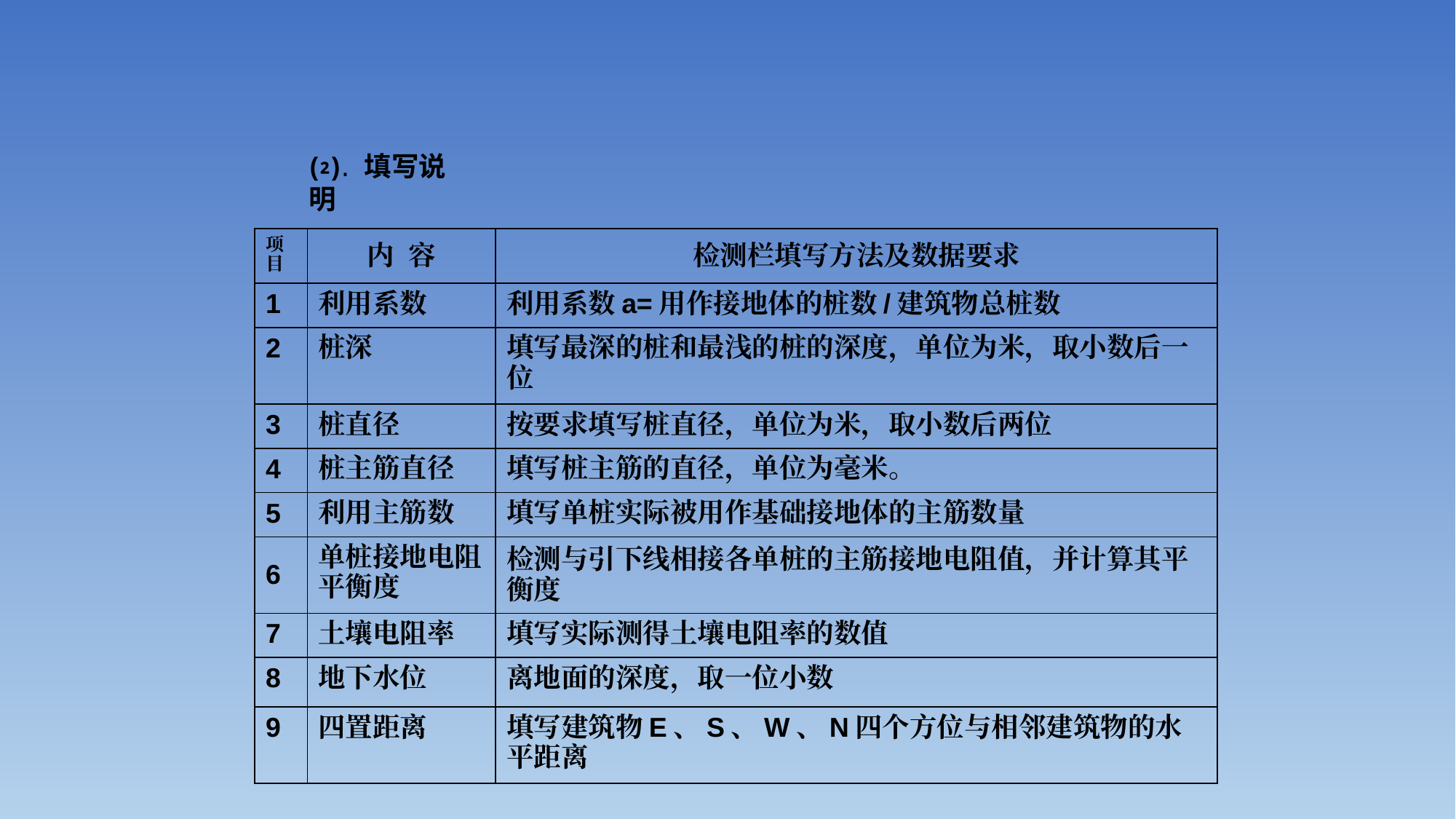

#
⑵. 填写说明
| 项 目 | 内 容 | 检测栏填写方法及数据要求 |
| --- | --- | --- |
| 1 | 利用系数 | 利用系数a=用作接地体的桩数/建筑物总桩数 |
| 2 | 桩深 | 填写最深的桩和最浅的桩的深度，单位为米，取小数后一位 |
| 3 | 桩直径 | 按要求填写桩直径，单位为米，取小数后两位 |
| 4 | 桩主筋直径 | 填写桩主筋的直径，单位为毫米。 |
| 5 | 利用主筋数 | 填写单桩实际被用作基础接地体的主筋数量 |
| 6 | 单桩接地电阻平衡度 | 检测与引下线相接各单桩的主筋接地电阻值，并计算其平衡度 |
| 7 | 土壤电阻率 | 填写实际测得土壤电阻率的数值 |
| 8 | 地下水位 | 离地面的深度，取一位小数 |
| 9 | 四置距离 | 填写建筑物E、S、W、N四个方位与相邻建筑物的水平距离 |